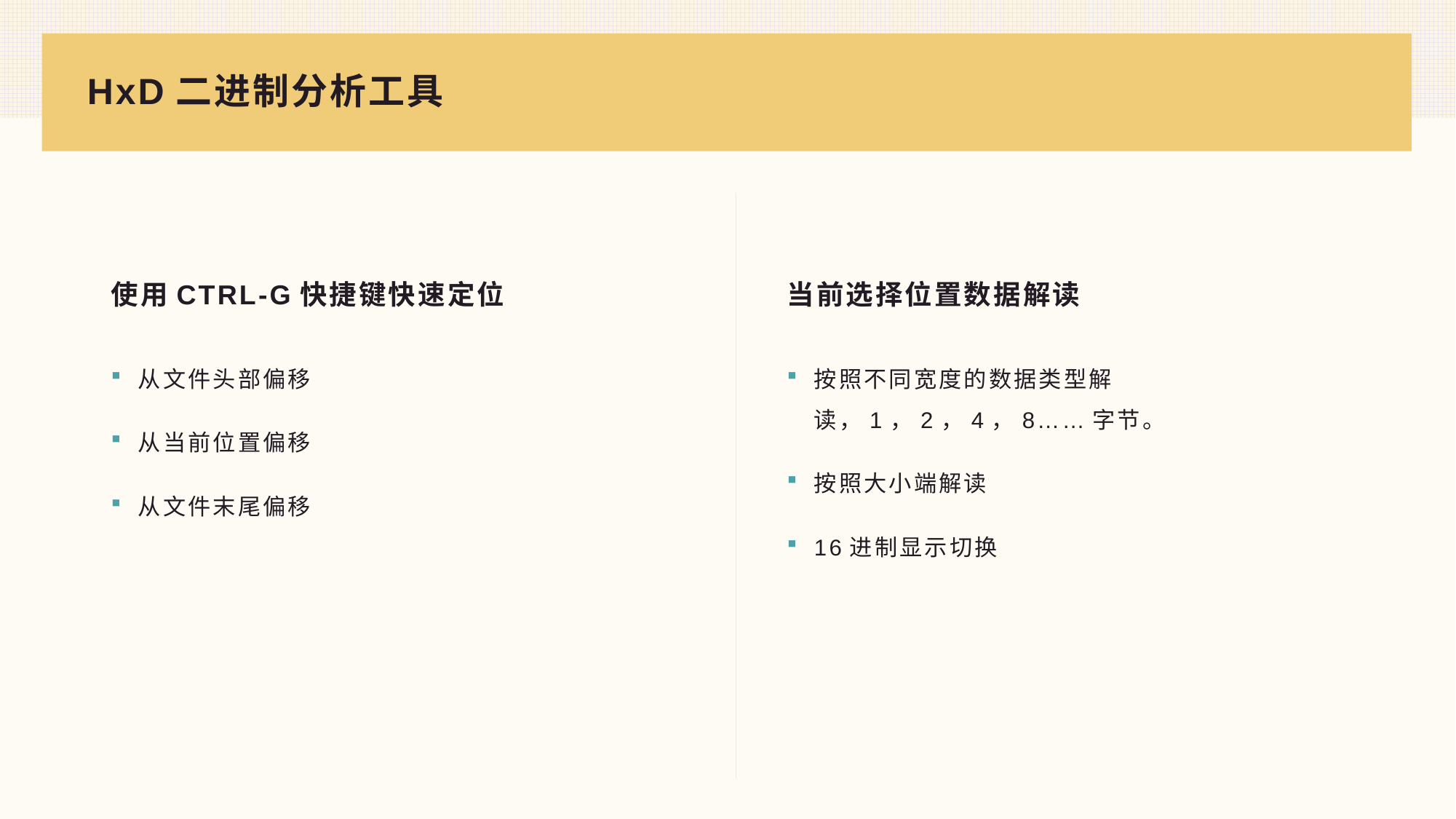

# HxD二进制分析工具
使用Ctrl-G快捷键快速定位
当前选择位置数据解读
从文件头部偏移
从当前位置偏移
从文件末尾偏移
按照不同宽度的数据类型解读，1，2，4，8……字节。
按照大小端解读
16进制显示切换